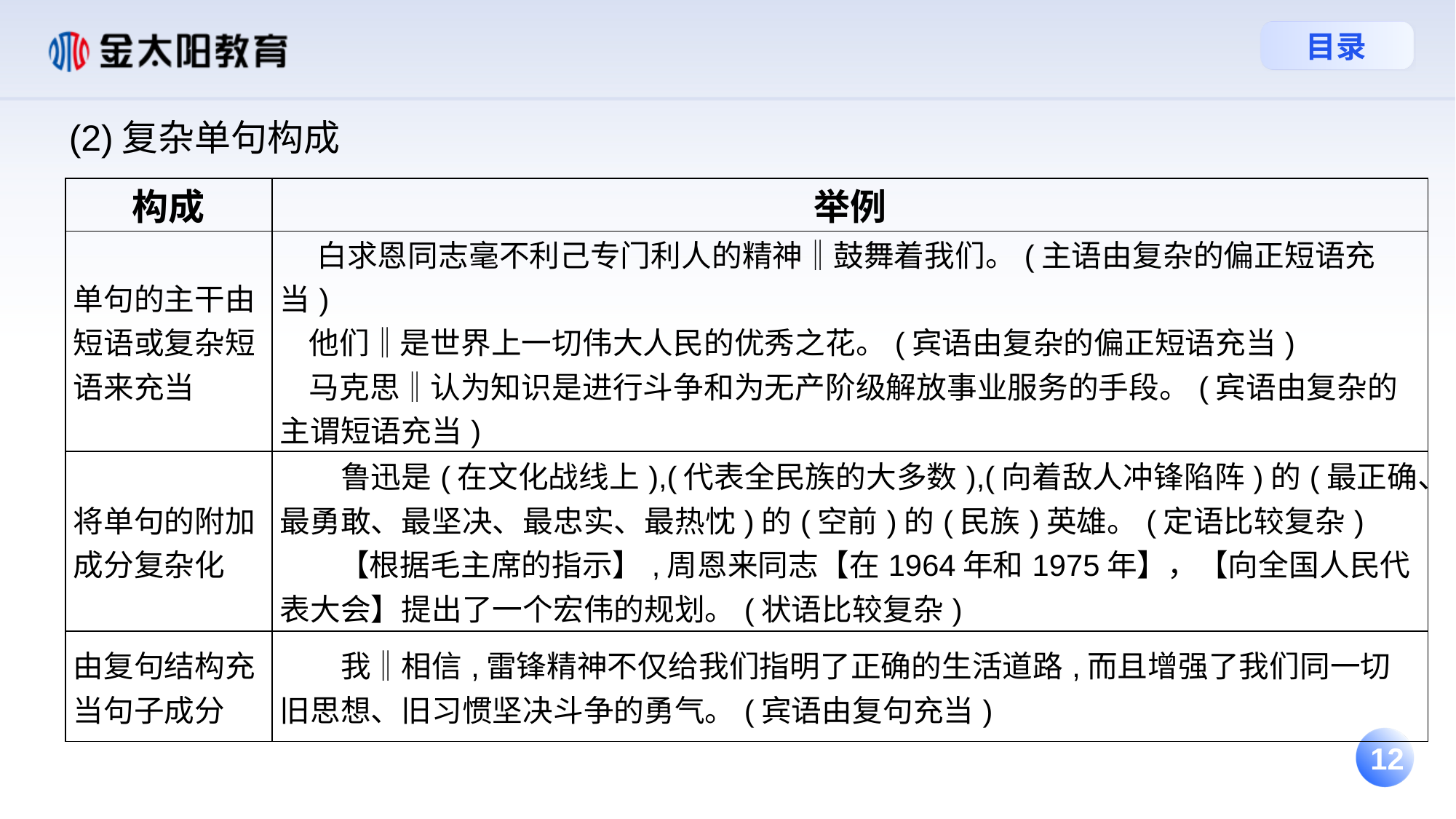

(2)复杂单句构成

| 构成 | 举例 |
| --- | --- |
| 单句的主干由短语或复杂短语来充当 | 白求恩同志毫不利己专门利人的精神‖鼓舞着我们。(主语由复杂的偏正短语充当)　　 他们‖是世界上一切伟大人民的优秀之花。(宾语由复杂的偏正短语充当)　　 马克思‖认为知识是进行斗争和为无产阶级解放事业服务的手段。(宾语由复杂的主谓短语充当) |
| 将单句的附加成分复杂化 | 鲁迅是(在文化战线上),(代表全民族的大多数),(向着敌人冲锋陷阵)的(最正确、最勇敢、最坚决、最忠实、最热忱)的(空前)的(民族)英雄。(定语比较复杂)　 　【根据毛主席的指示】,周恩来同志【在1964年和1975年】，【向全国人民代表大会】提出了一个宏伟的规划。(状语比较复杂) |
| 由复句结构充当句子成分 | 我‖相信,雷锋精神不仅给我们指明了正确的生活道路,而且增强了我们同一切旧思想、旧习惯坚决斗争的勇气。(宾语由复句充当) |